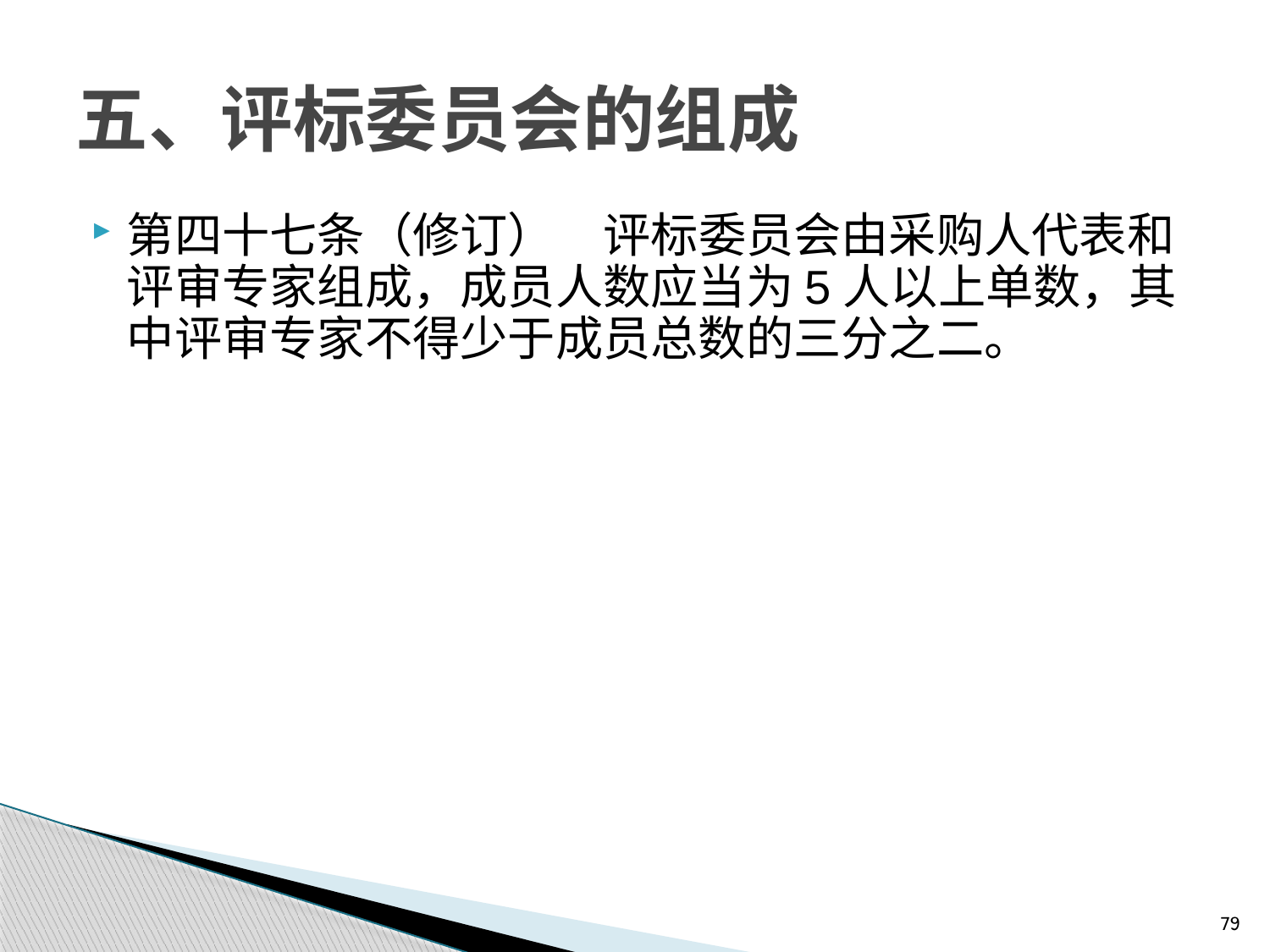

# 五、评标委员会的组成
第四十七条（修订）　评标委员会由采购人代表和评审专家组成，成员人数应当为5人以上单数，其中评审专家不得少于成员总数的三分之二。

79